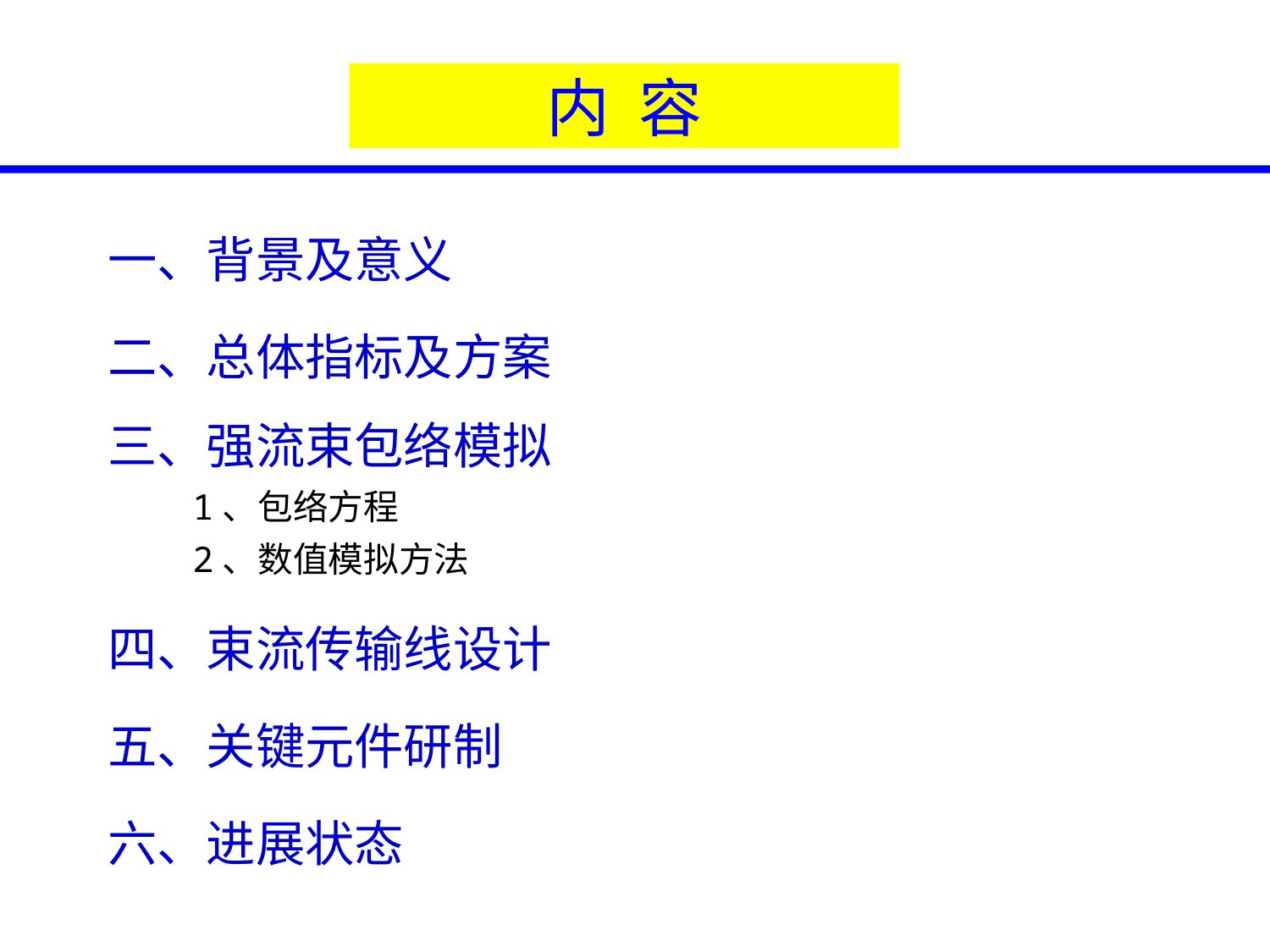

# 内  容

一、背景及意义

二、总体指标及方案

三、强流束包络模拟
    1、包络方程
    2、数值模拟方法

四、束流传输线设计

五、关键元件研制

六、进展状态